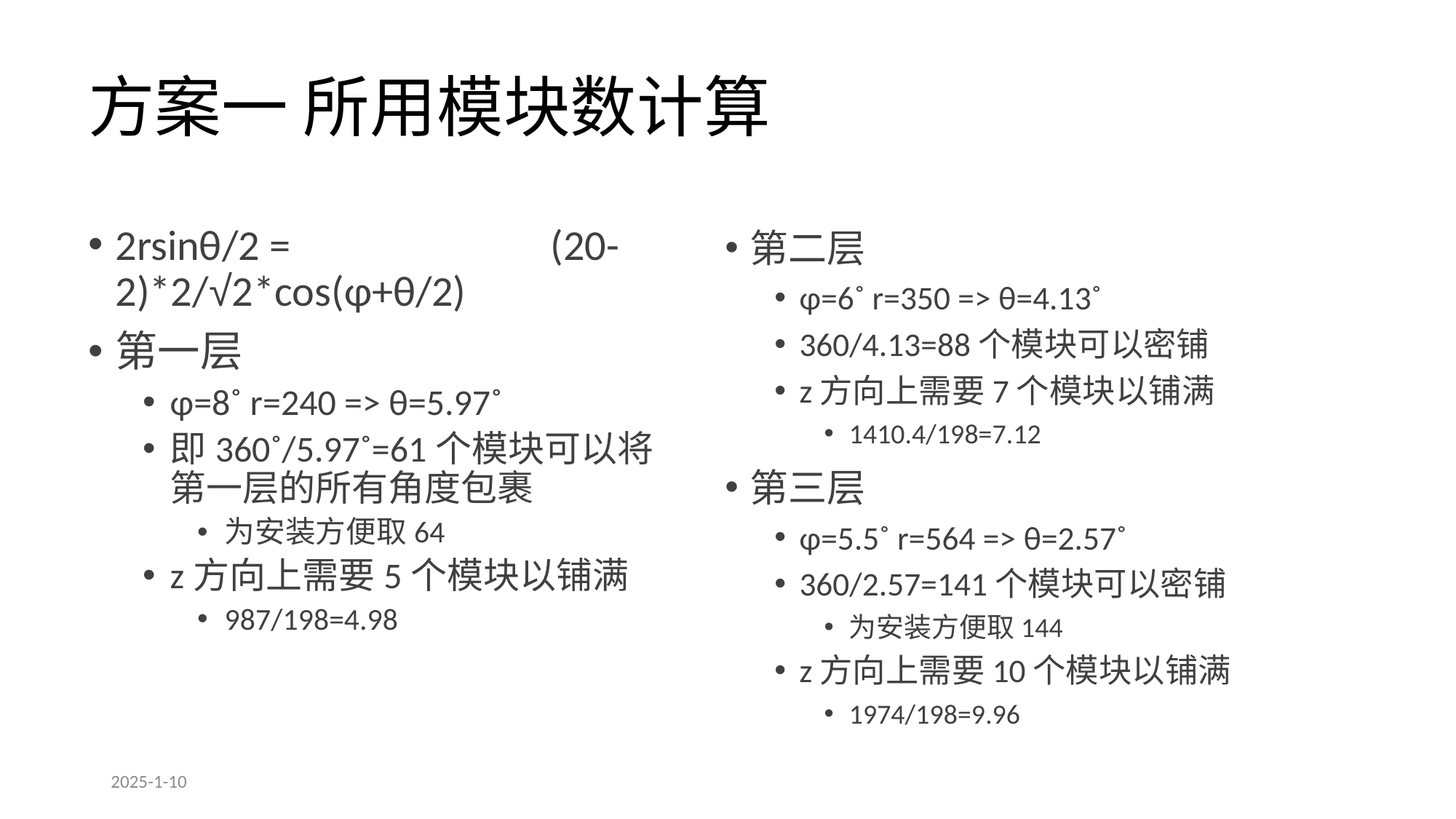

# 方案一 所用模块数计算
2rsinθ/2 =                           (20-2)*2/√2*cos(φ+θ/2)
第一层
φ=8˚ r=240 => θ=5.97˚
即360˚/5.97˚=61个模块可以将第一层的所有角度包裹
为安装方便取64
z方向上需要5个模块以铺满
987/198=4.98
第二层
φ=6˚ r=350 => θ=4.13˚
360/4.13=88个模块可以密铺
z方向上需要7个模块以铺满
1410.4/198=7.12
第三层
φ=5.5˚ r=564 => θ=2.57˚
360/2.57=141个模块可以密铺
为安装方便取144
z方向上需要10个模块以铺满
1974/198=9.96
2025-1-10
4